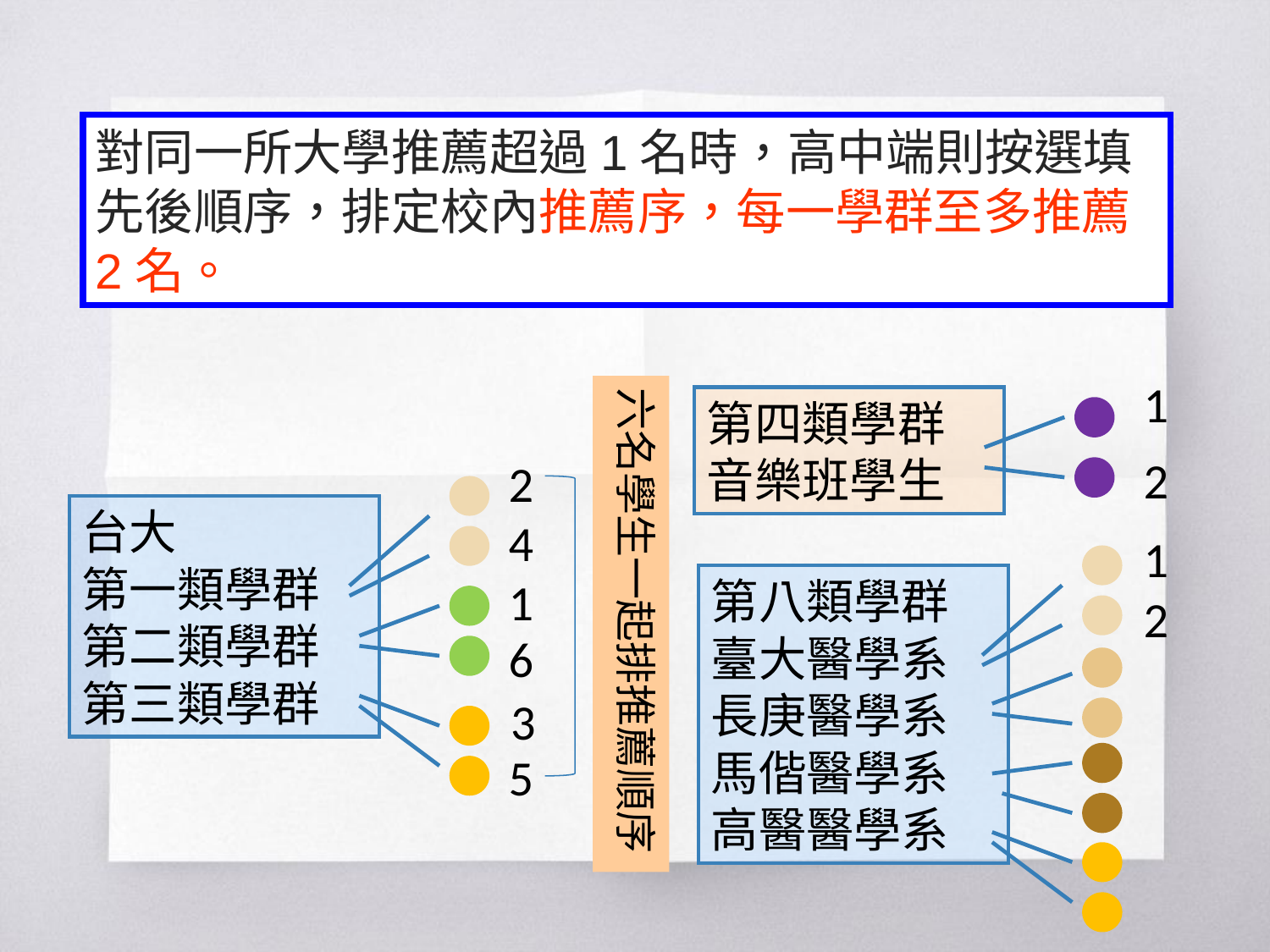

對同一所大學推薦超過1名時，高中端則按選填先後順序，排定校內推薦序，每一學群至多推薦2名。

1
六名學生一起排推薦順序

第四類學群
音樂班學生

2
2

台大
第一類學群
第二類學群
第三類學群
4
1

1
第八類學群
臺大醫學系
長庚醫學系
馬偕醫學系
高醫醫學系
2

6

3

5